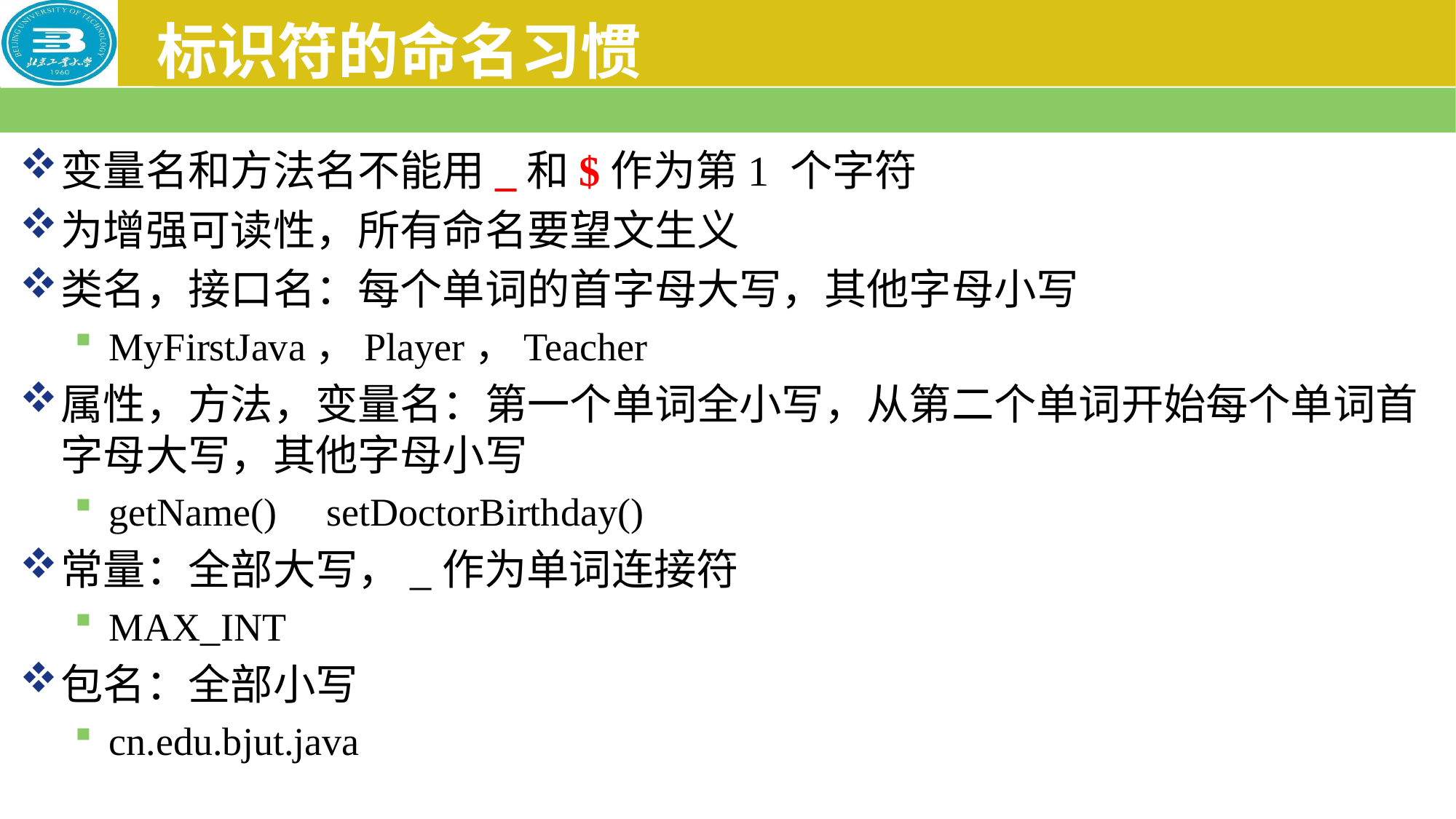

# 标识符的命名习惯
变量名和方法名不能用_和$作为第1 个字符
为增强可读性，所有命名要望文生义
类名，接口名：每个单词的首字母大写，其他字母小写
MyFirstJava，Player，Teacher
属性，方法，变量名：第一个单词全小写，从第二个单词开始每个单词首字母大写，其他字母小写
getName()     setDoctorBirthday()
常量：全部大写，_作为单词连接符
MAX_INT
包名：全部小写
cn.edu.bjut.java